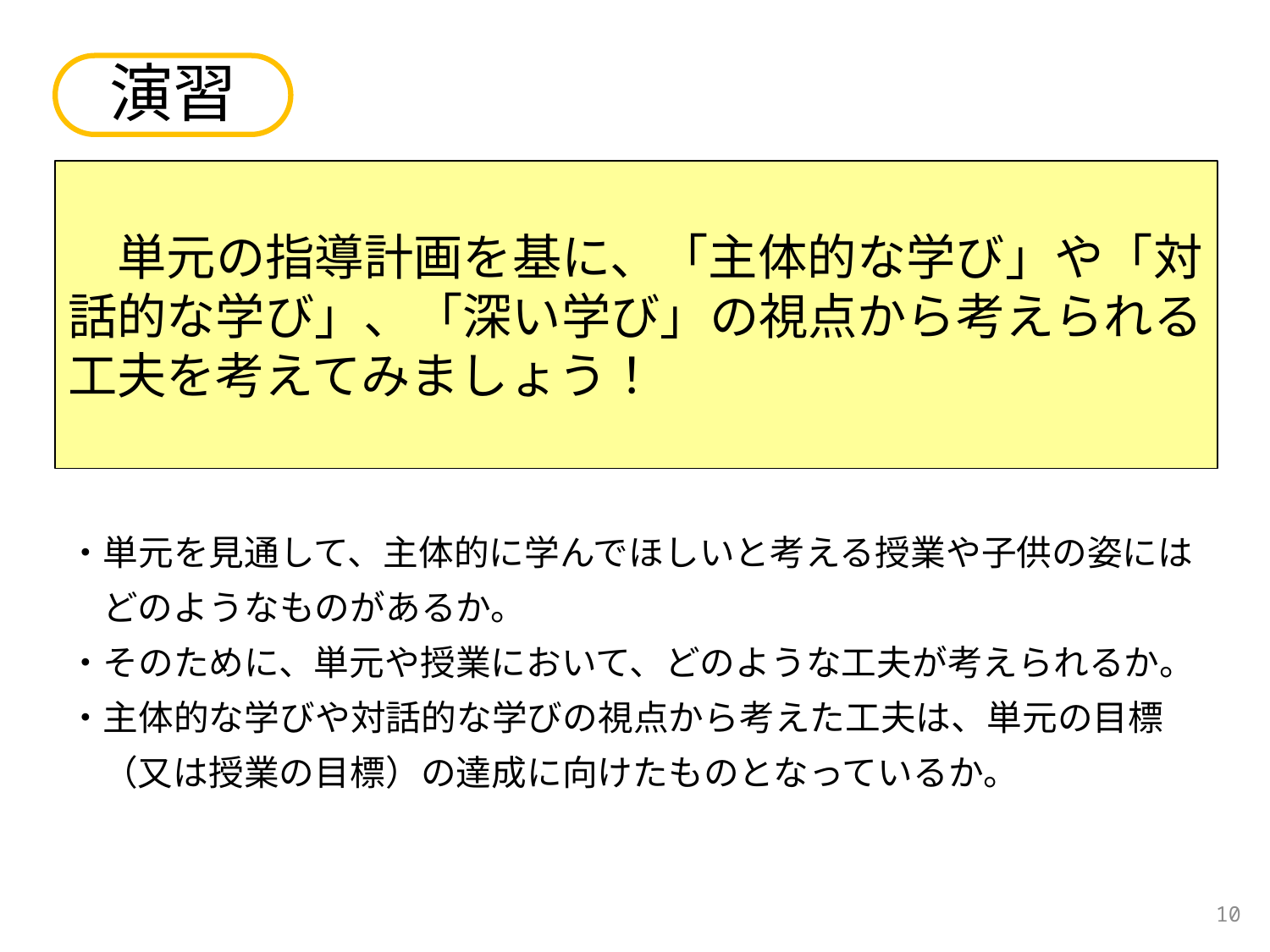

演習

　単元の指導計画を基に、「主体的な学び」や「対話的な学び」、「深い学び」の視点から考えられる工夫を考えてみましょう！
・単元を見通して、主体的に学んでほしいと考える授業や子供の姿にはどのようなものがあるか。
・そのために、単元や授業において、どのような工夫が考えられるか。
・主体的な学びや対話的な学びの視点から考えた工夫は、単元の目標（又は授業の目標）の達成に向けたものとなっているか。
10